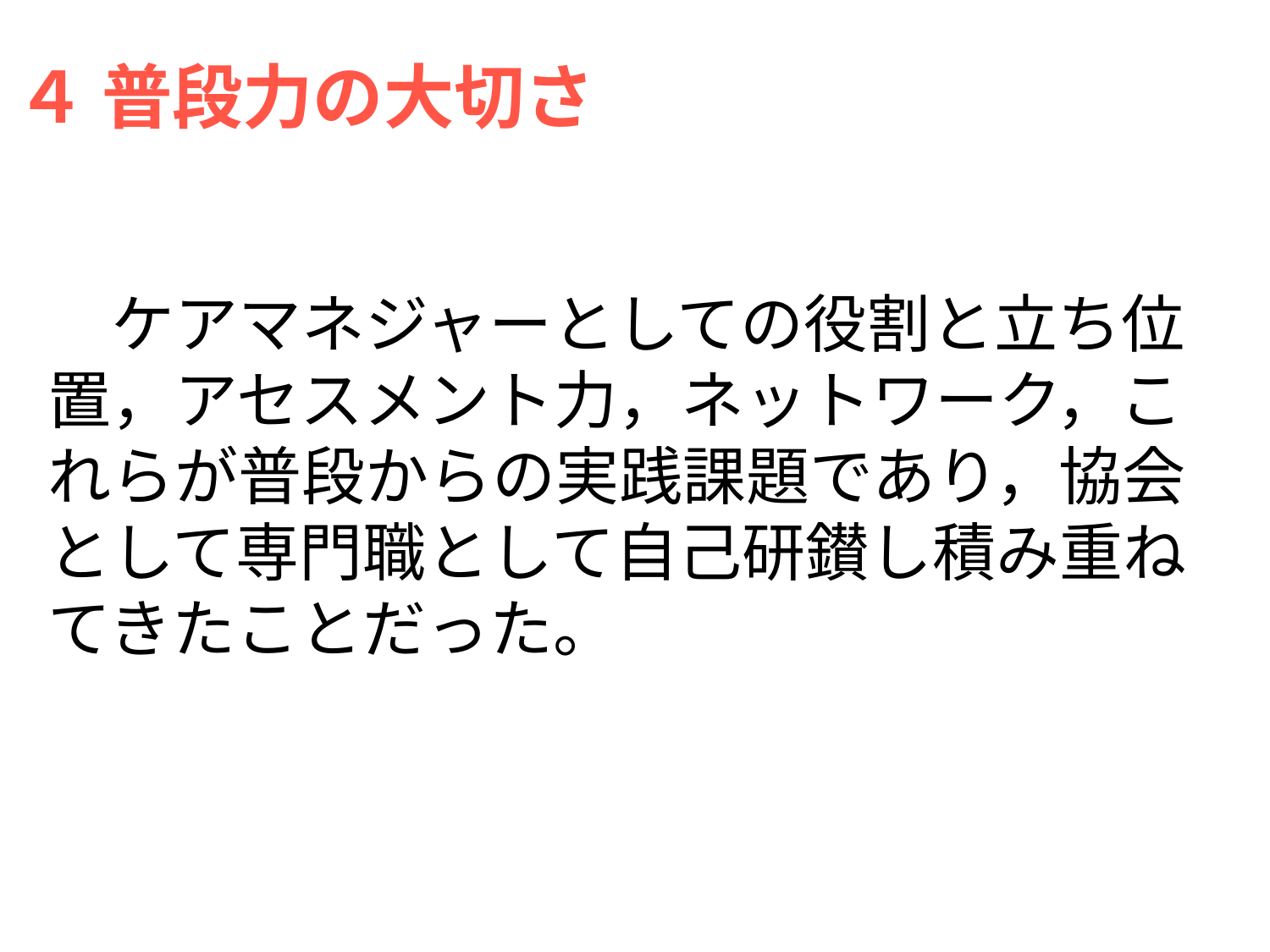

４ 普段力の大切さ
　ケアマネジャーとしての役割と立ち位置，アセスメント力，ネットワーク，これらが普段からの実践課題であり，協会として専門職として自己研鑚し積み重ねてきたことだった。